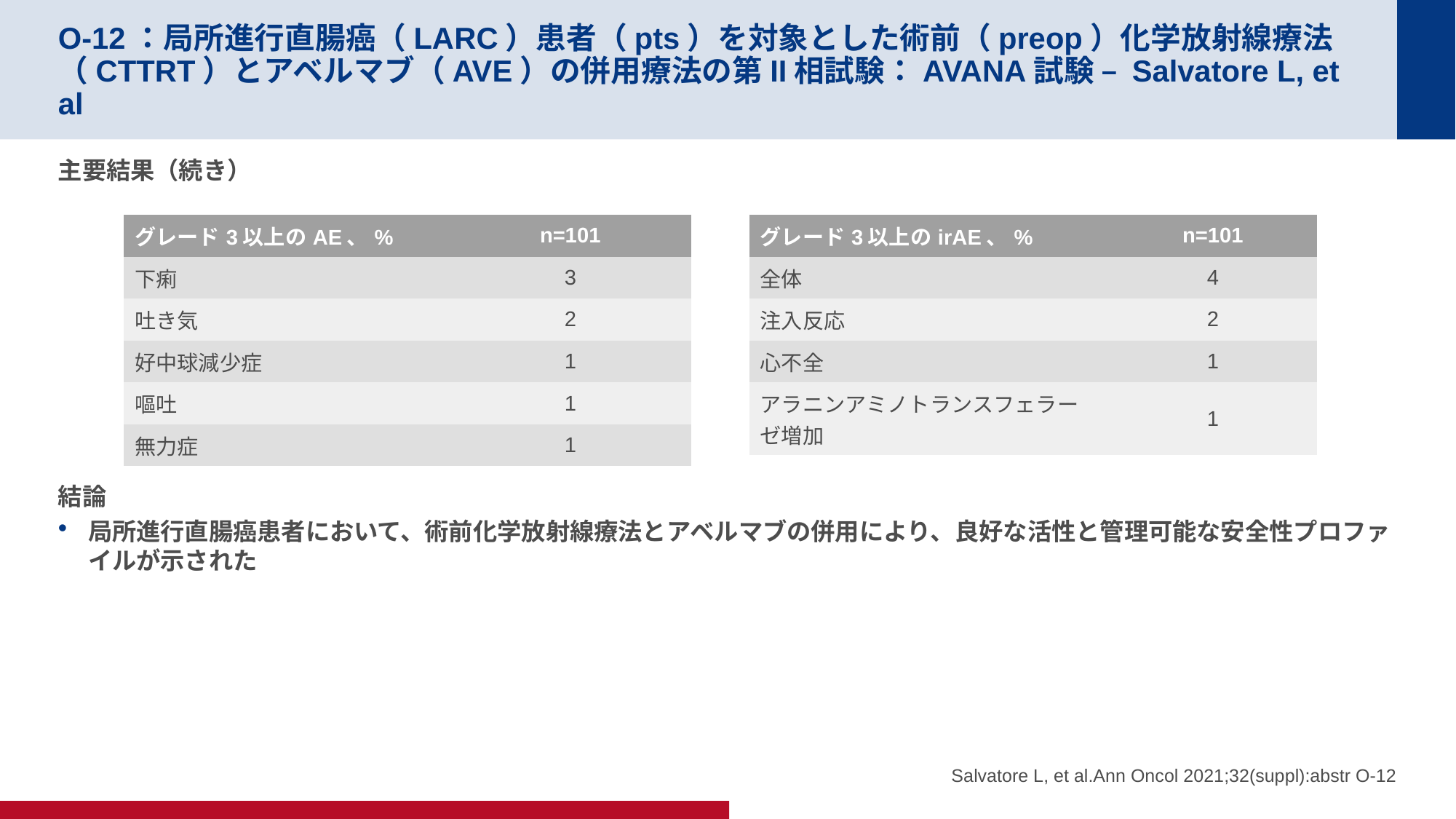

# O-12：局所進行直腸癌（LARC）患者（pts）を対象とした術前（preop）化学放射線療法（CTTRT）とアベルマブ（AVE）の併用療法の第II相試験：AVANA試験 – Salvatore L, et al
主要結果（続き）
結論
局所進行直腸癌患者において、術前化学放射線療法とアベルマブの併用により、良好な活性と管理可能な安全性プロファイルが示された
| グレード3以上のAE、% | n=101 |
| --- | --- |
| 下痢 | 3 |
| 吐き気 | 2 |
| 好中球減少症 | 1 |
| 嘔吐 | 1 |
| 無力症 | 1 |
| グレード3以上のirAE、% | n=101 |
| --- | --- |
| 全体 | 4 |
| 注入反応 | 2 |
| 心不全 | 1 |
| アラニンアミノトランスフェラーゼ増加 | 1 |
Salvatore L, et al.Ann Oncol 2021;32(suppl):abstr O-12